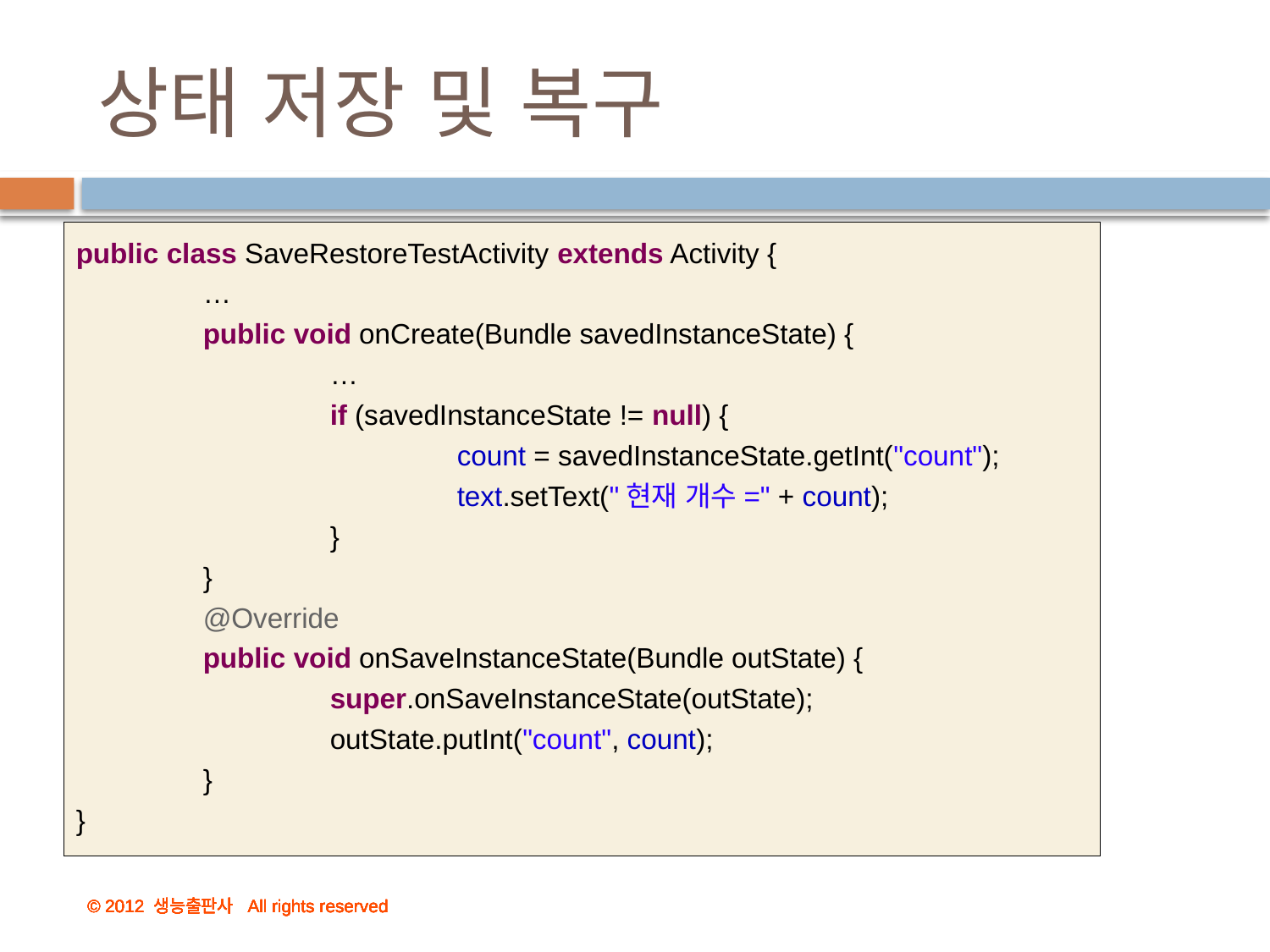

# 상태 저장 및 복구
public class SaveRestoreTestActivity extends Activity {
	…
	public void onCreate(Bundle savedInstanceState) {
		…
		if (savedInstanceState != null) {
			count = savedInstanceState.getInt("count");
			text.setText("현재 개수=" + count);
		}
	}
	@Override
	public void onSaveInstanceState(Bundle outState) {
		super.onSaveInstanceState(outState);
		outState.putInt("count", count);
	}
}